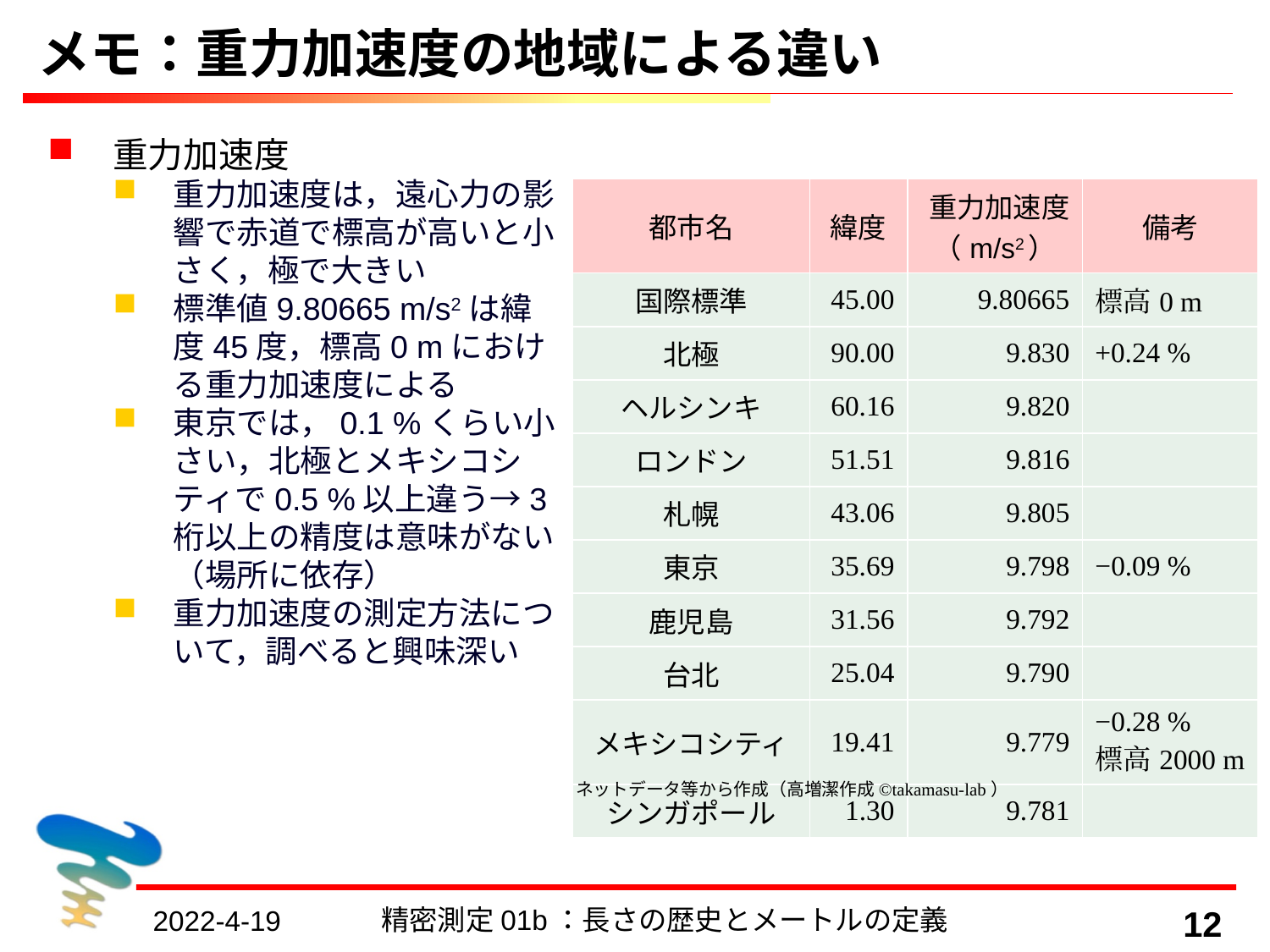

# メモ：重力加速度の地域による違い
重力加速度
重力加速度は，遠心力の影響で赤道で標高が高いと小さく，極で大きい
標準値9.80665 m/s2は緯度45度，標高0 mにおける重力加速度による
東京では，0.1 %くらい小さい，北極とメキシコシティで0.5 %以上違う→3桁以上の精度は意味がない（場所に依存）
重力加速度の測定方法について，調べると興味深い
| 都市名 | 緯度 | 重力加速度 （m/s2） | 備考 |
| --- | --- | --- | --- |
| 国際標準 | 45.00 | 9.80665 | 標高0 m |
| 北極 | 90.00 | 9.830 | +0.24 % |
| ヘルシンキ | 60.16 | 9.820 |  |
| ロンドン | 51.51 | 9.816 |  |
| 札幌 | 43.06 | 9.805 |  |
| 東京 | 35.69 | 9.798 | −0.09 % |
| 鹿児島 | 31.56 | 9.792 |  |
| 台北 | 25.04 | 9.790 |  |
| メキシコシティ | 19.41 | 9.779 | −0.28 % 標高2000 m |
| シンガポール | 1.30 | 9.781 |  |
ネットデータ等から作成（高増潔作成©takamasu-lab）
精密測定01b：長さの歴史とメートルの定義
12
2022-4-19